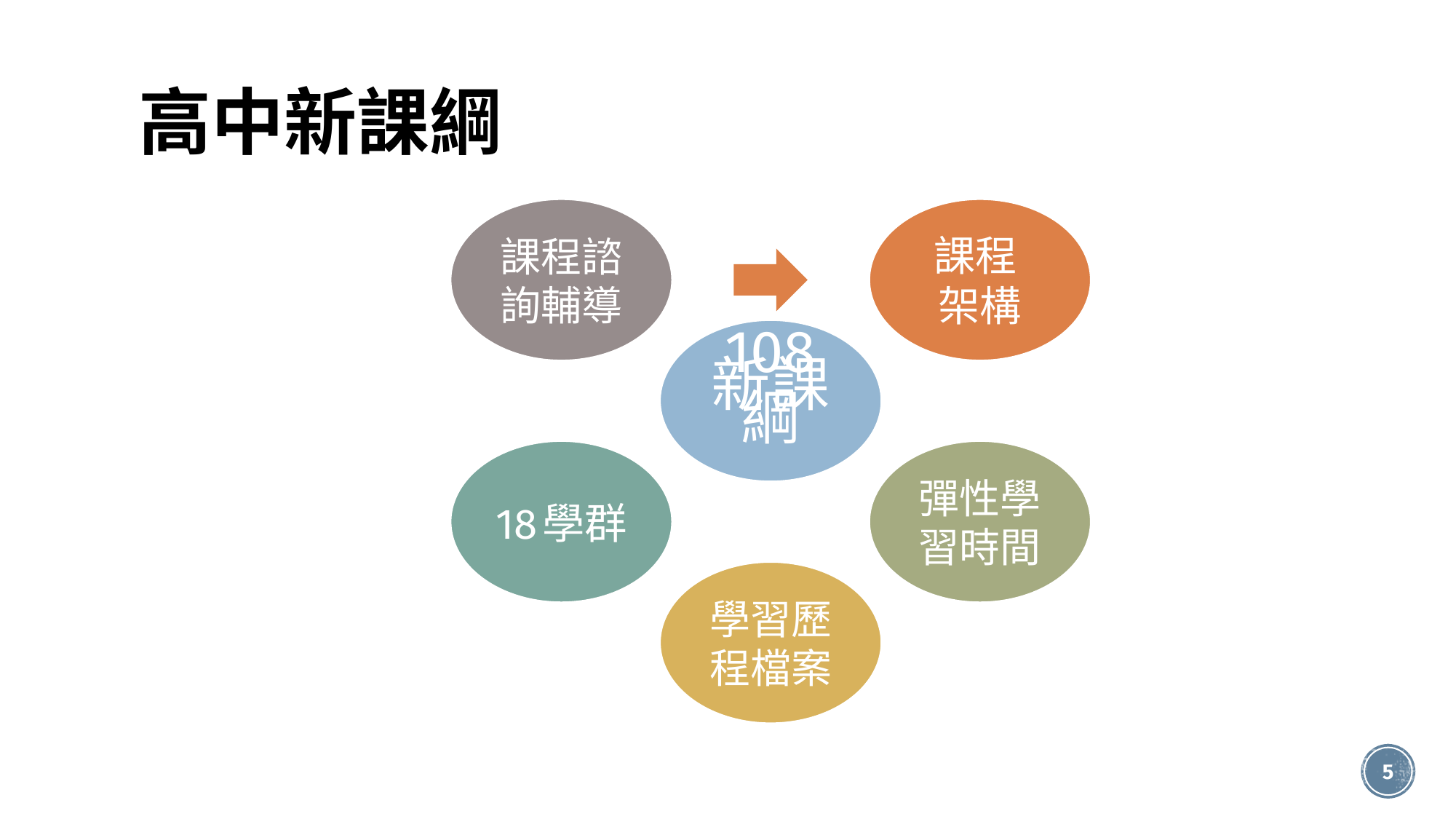

# 高中新課綱
108
新課綱
18學群
課程諮詢輔導
課程  架構
學習歷程檔案
彈性學習時間
5